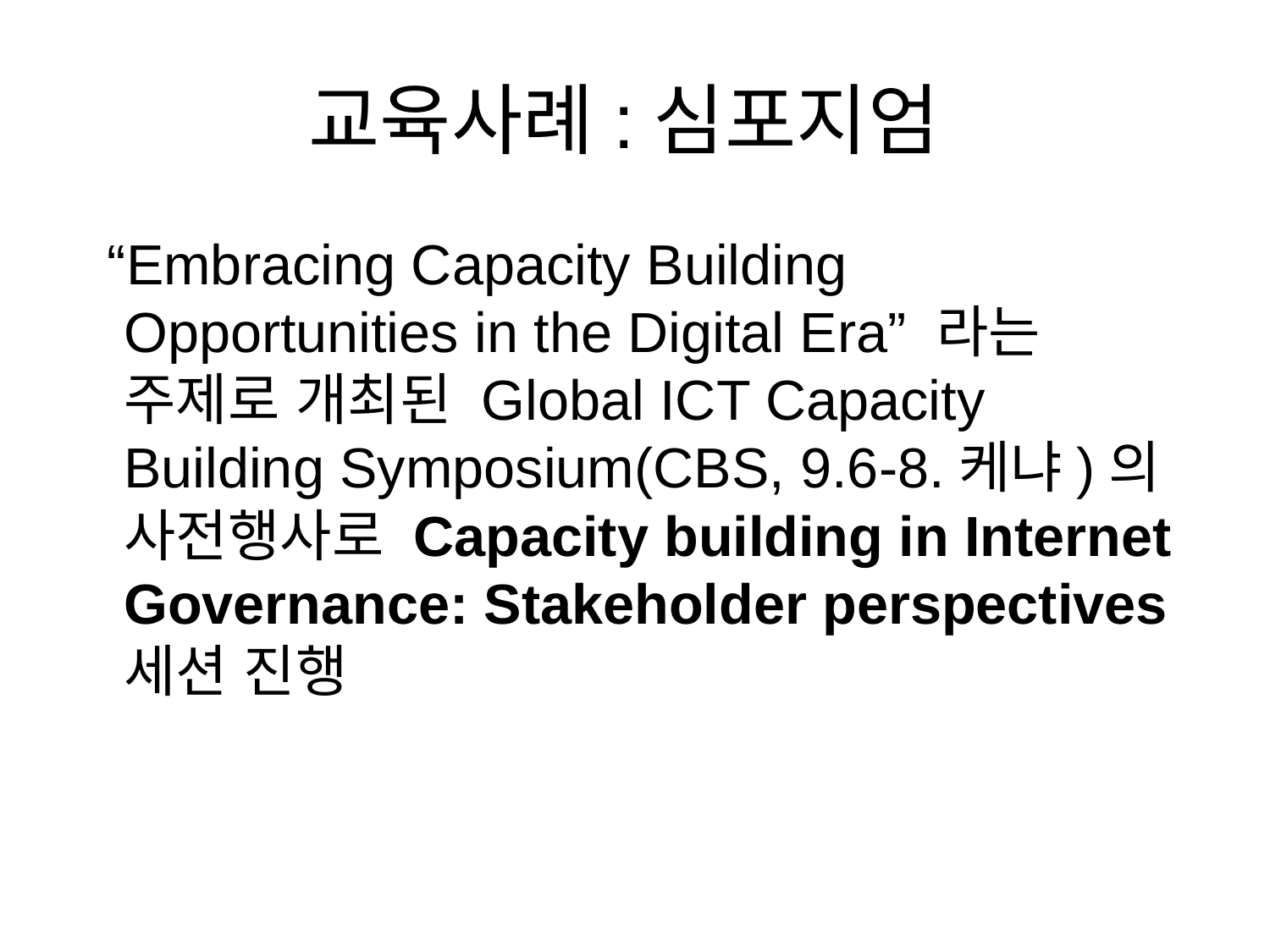

# 교육사례:심포지엄
  “Embracing Capacity Building Opportunities in the Digital Era” 라는 주제로 개최된 Global ICT Capacity Building Symposium(CBS, 9.6-8.케냐)의 사전행사로 Capacity building in Internet Governance: Stakeholder perspectives 세션 진행